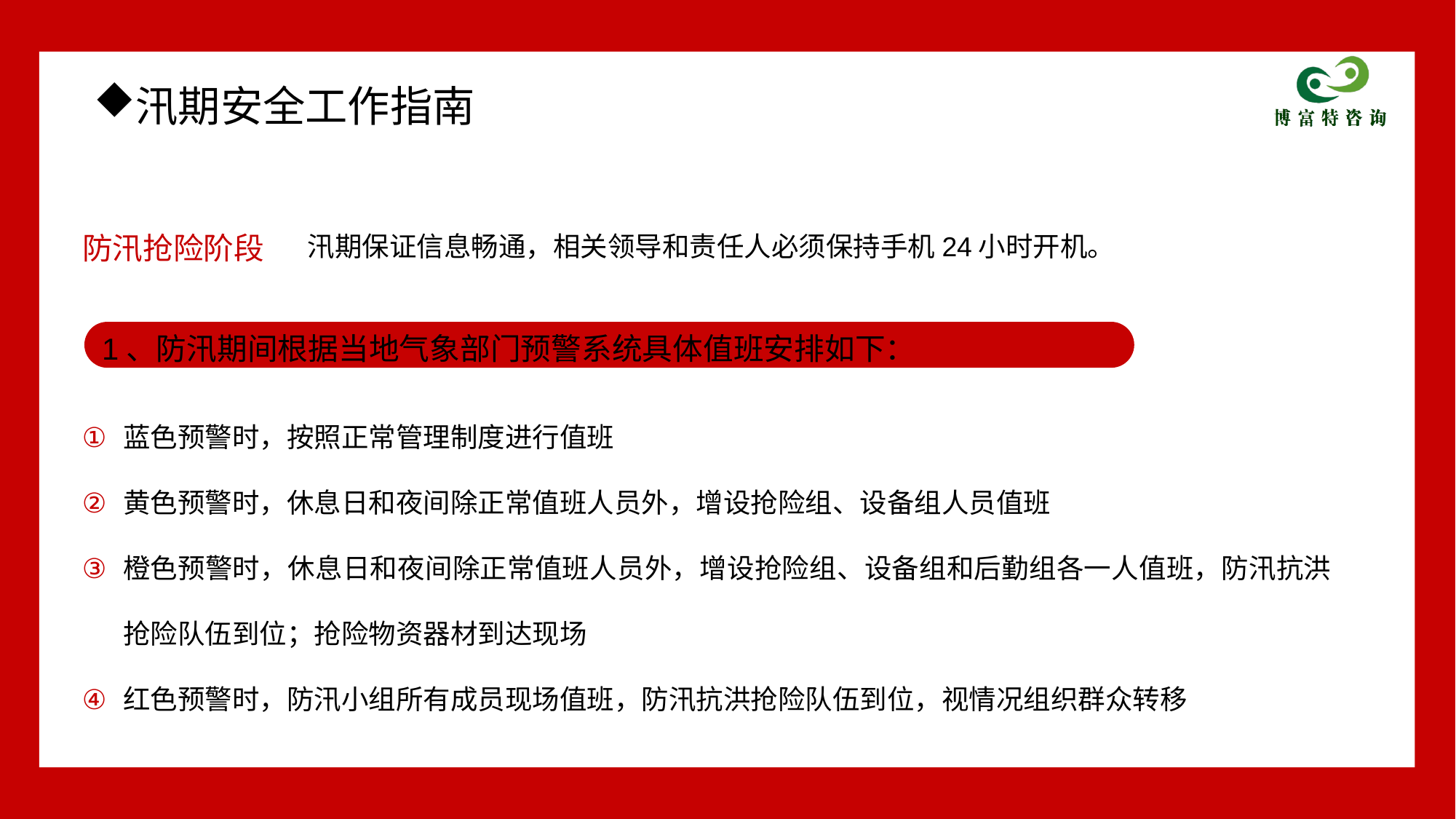

汛期安全工作指南
汛期保证信息畅通，相关领导和责任人必须保持手机24小时开机。
防汛抢险阶段
1、防汛期间根据当地气象部门预警系统具体值班安排如下：
蓝色预警时，按照正常管理制度进行值班
黄色预警时，休息日和夜间除正常值班人员外，增设抢险组、设备组人员值班
橙色预警时，休息日和夜间除正常值班人员外，增设抢险组、设备组和后勤组各一人值班，防汛抗洪抢险队伍到位；抢险物资器材到达现场
红色预警时，防汛小组所有成员现场值班，防汛抗洪抢险队伍到位，视情况组织群众转移